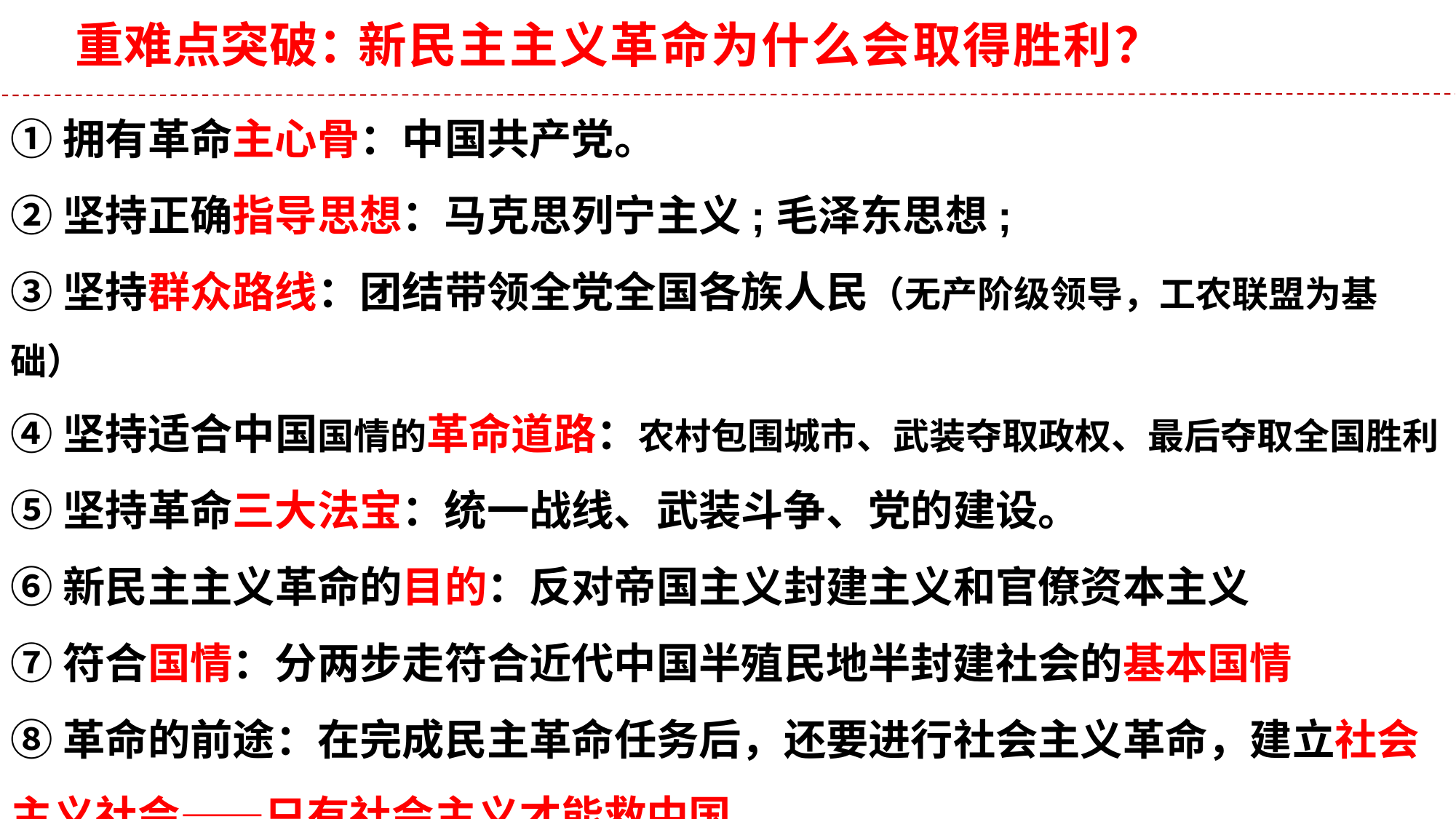

新民主主义革命为什么会取得胜利？
重难点突破：
①拥有革命主心骨：中国共产党。
②坚持正确指导思想：马克思列宁主义;毛泽东思想;
③坚持群众路线：团结带领全党全国各族人民（无产阶级领导，工农联盟为基础）
④坚持适合中国国情的革命道路：农村包围城市、武装夺取政权、最后夺取全国胜利
⑤坚持革命三大法宝：统一战线、武装斗争、党的建设。
⑥新民主主义革命的目的：反对帝国主义封建主义和官僚资本主义
⑦符合国情：分两步走符合近代中国半殖民地半封建社会的基本国情
⑧革命的前途：在完成民主革命任务后，还要进行社会主义革命，建立社会主义社会——只有社会主义才能救中国